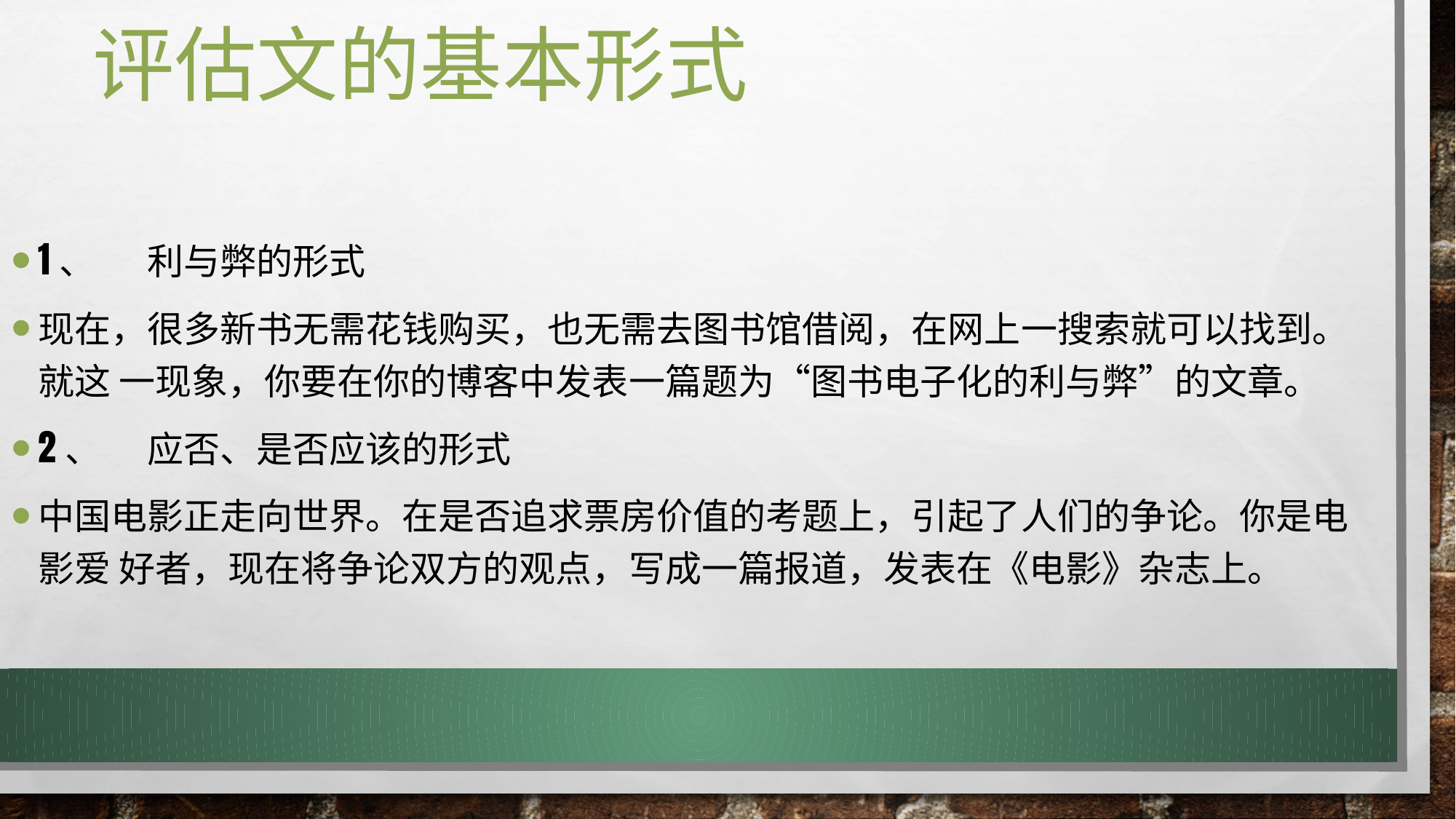

# 评估文的基本形式
1、	利与弊的形式
现在，很多新书无需花钱购买，也无需去图书馆借阅，在网上一搜索就可以找到。就这 一现象，你要在你的博客中发表一篇题为“图书电子化的利与弊”的文章。
2、	应否、是否应该的形式
中国电影正走向世界。在是否追求票房价值的考题上，引起了人们的争论。你是电影爱 好者，现在将争论双方的观点，写成一篇报道，发表在《电影》杂志上。